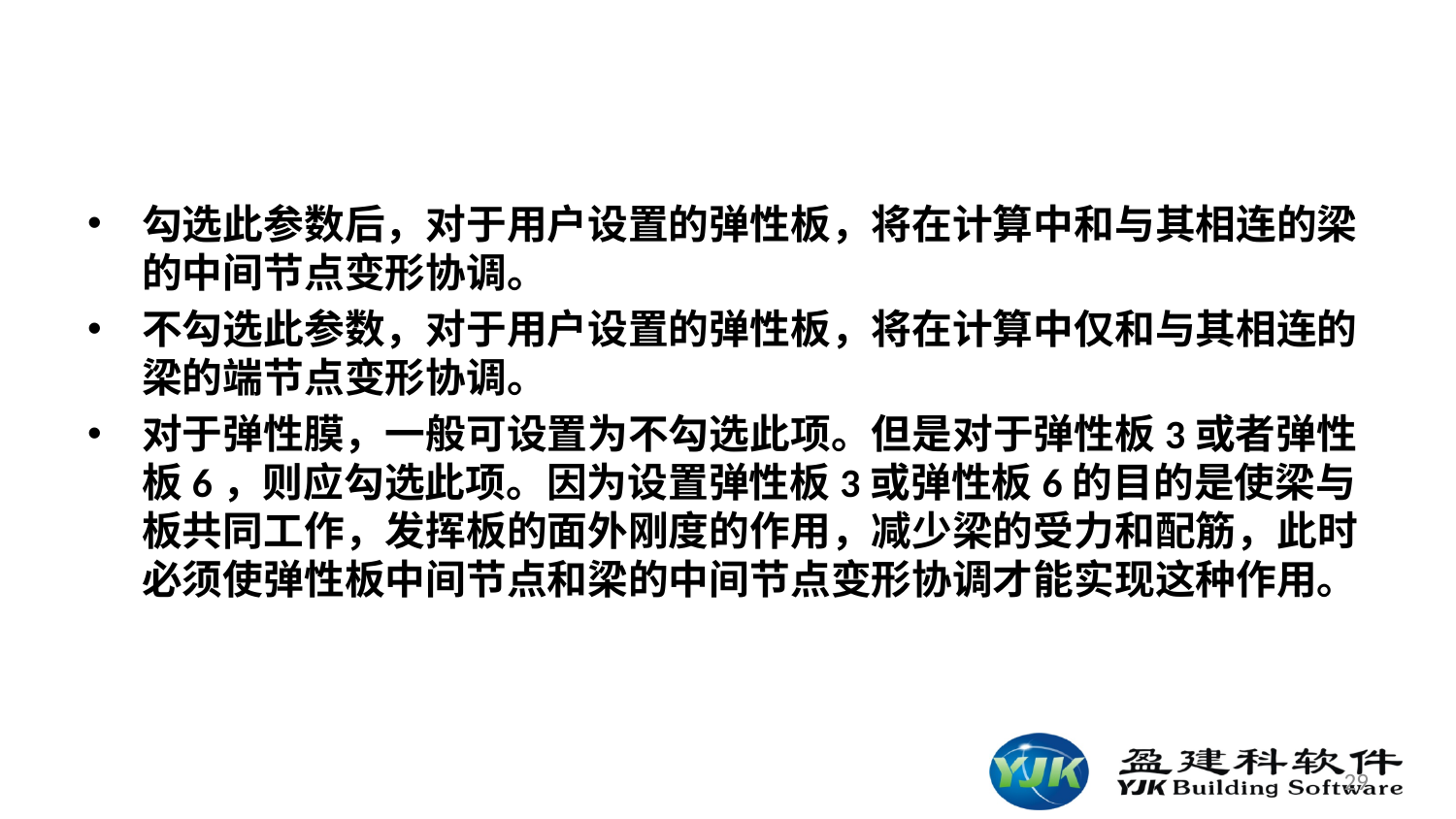

#
勾选此参数后，对于用户设置的弹性板，将在计算中和与其相连的梁的中间节点变形协调。
不勾选此参数，对于用户设置的弹性板，将在计算中仅和与其相连的梁的端节点变形协调。
对于弹性膜，一般可设置为不勾选此项。但是对于弹性板3或者弹性板6，则应勾选此项。因为设置弹性板3或弹性板6的目的是使梁与板共同工作，发挥板的面外刚度的作用，减少梁的受力和配筋，此时必须使弹性板中间节点和梁的中间节点变形协调才能实现这种作用。
29